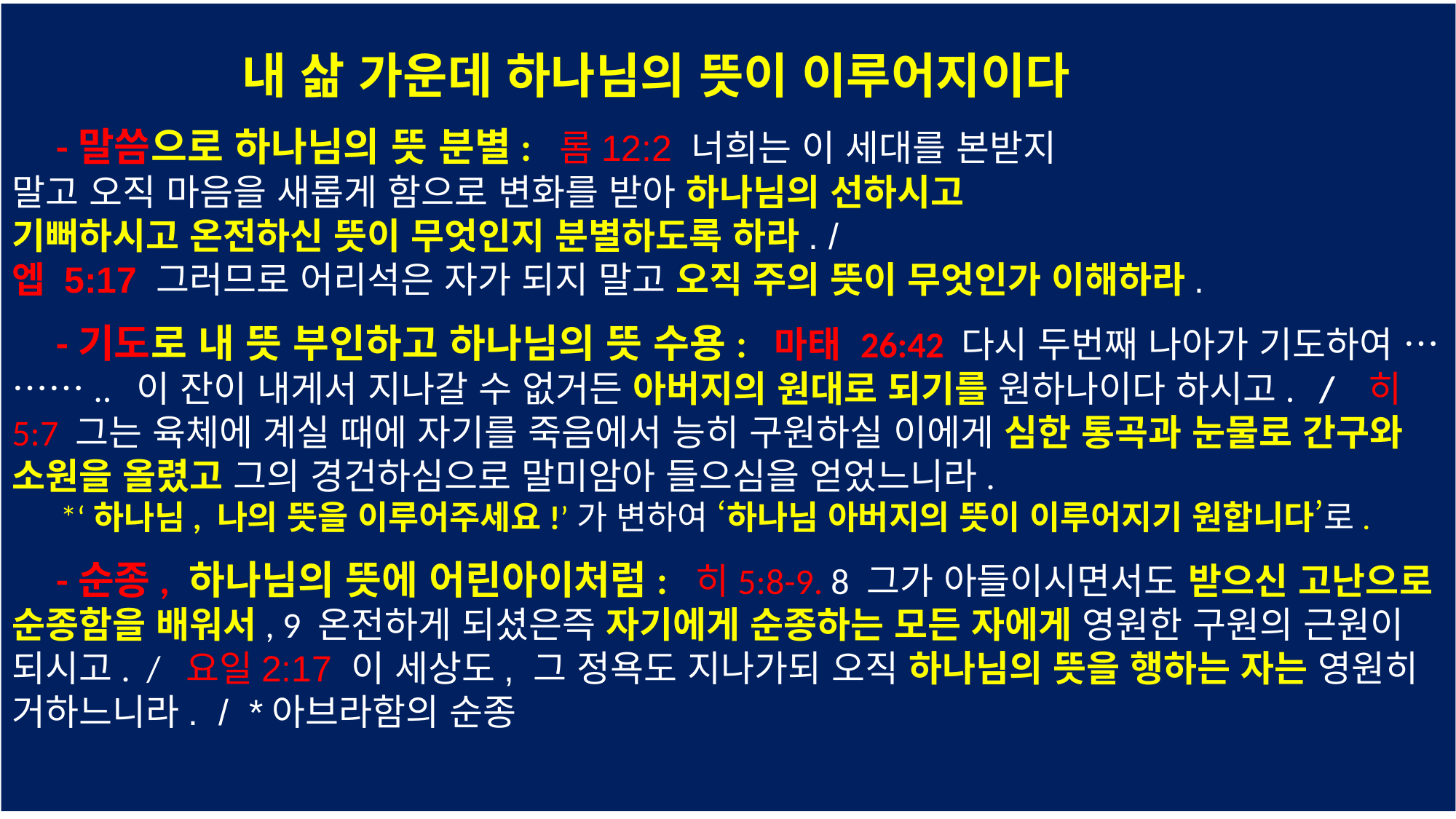

내 삶 가운데 하나님의 뜻이 이루어지이다

     -말씀으로 하나님의 뜻 분별:  롬12:2 너희는 이 세대를 본받지
말고 오직 마음을 새롭게 함으로 변화를 받아 하나님의 선하시고
기뻐하시고 온전하신 뜻이 무엇인지 분별하도록 하라. /
엡 5:17 그러므로 어리석은 자가 되지 말고 오직 주의 뜻이 무엇인가 이해하라.

     -기도로 내 뜻 부인하고 하나님의 뜻 수용:  마태 26:42 다시 두번째 나아가 기도하여 ………..  이 잔이 내게서 지나갈 수 없거든 아버지의 원대로 되기를 원하나이다 하시고.   /   히5:7 그는 육체에 계실 때에 자기를 죽음에서 능히 구원하실 이에게 심한 통곡과 눈물로 간구와 소원을 올렸고 그의 경건하심으로 말미암아 들으심을 얻었느니라.
       *‘하나님, 나의 뜻을 이루어주세요!’가 변하여 ‘하나님 아버지의 뜻이 이루어지기 원합니다’로.

     -순종, 하나님의 뜻에 어린아이처럼:  히5:8-9. 8 그가 아들이시면서도 받으신 고난으로 순종함을 배워서, 9 온전하게 되셨은즉 자기에게 순종하는 모든 자에게 영원한 구원의 근원이 되시고.  /  요일2:17 이 세상도, 그 정욕도 지나가되 오직 하나님의 뜻을 행하는 자는 영원히 거하느니라.  /  *아브라함의 순종